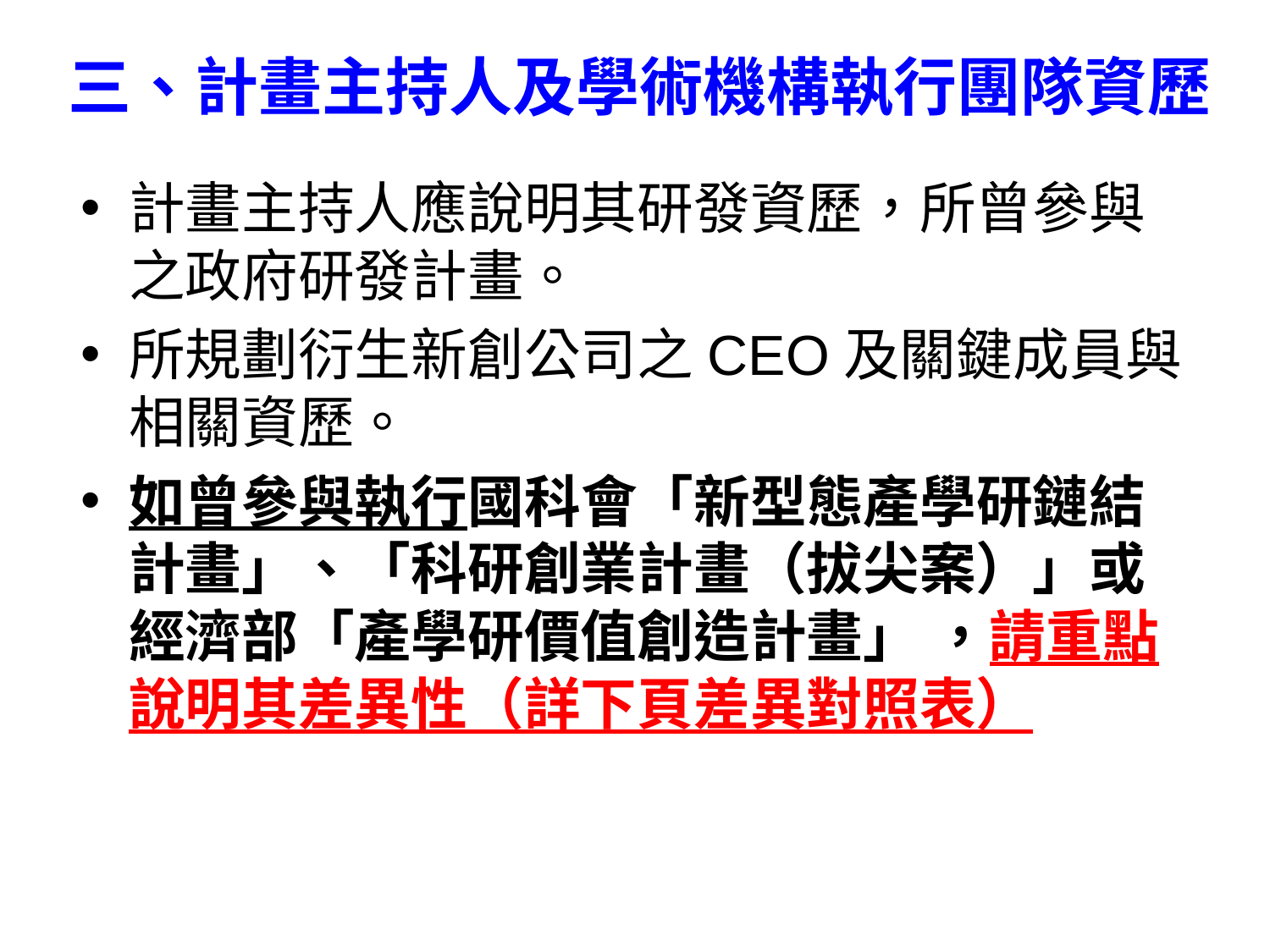

# 三、計畫主持人及學術機構執行團隊資歷
計畫主持人應說明其研發資歷，所曾參與之政府研發計畫。
所規劃衍生新創公司之CEO及關鍵成員與相關資歷。
如曾參與執行國科會「新型態產學研鏈結計畫」、「科研創業計畫（拔尖案）」或經濟部「產學研價值創造計畫」 ，請重點說明其差異性（詳下頁差異對照表）